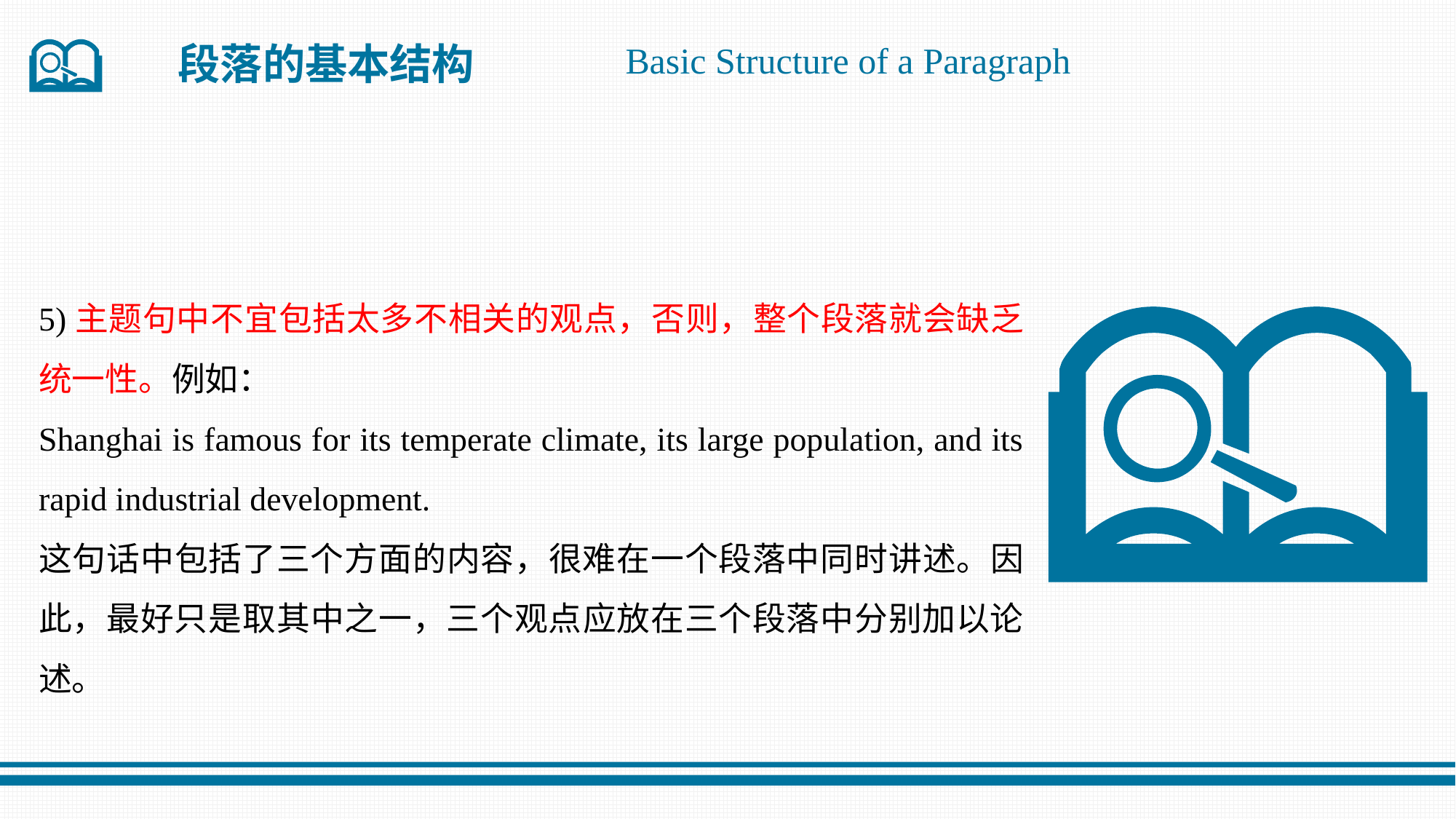

段落的基本结构
Basic Structure of a Paragraph
5)主题句中不宜包括太多不相关的观点，否则，整个段落就会缺乏统一性。例如：
Shanghai is famous for its temperate climate, its large population, and its rapid industrial development.
这句话中包括了三个方面的内容，很难在一个段落中同时讲述。因此，最好只是取其中之一，三个观点应放在三个段落中分别加以论述。